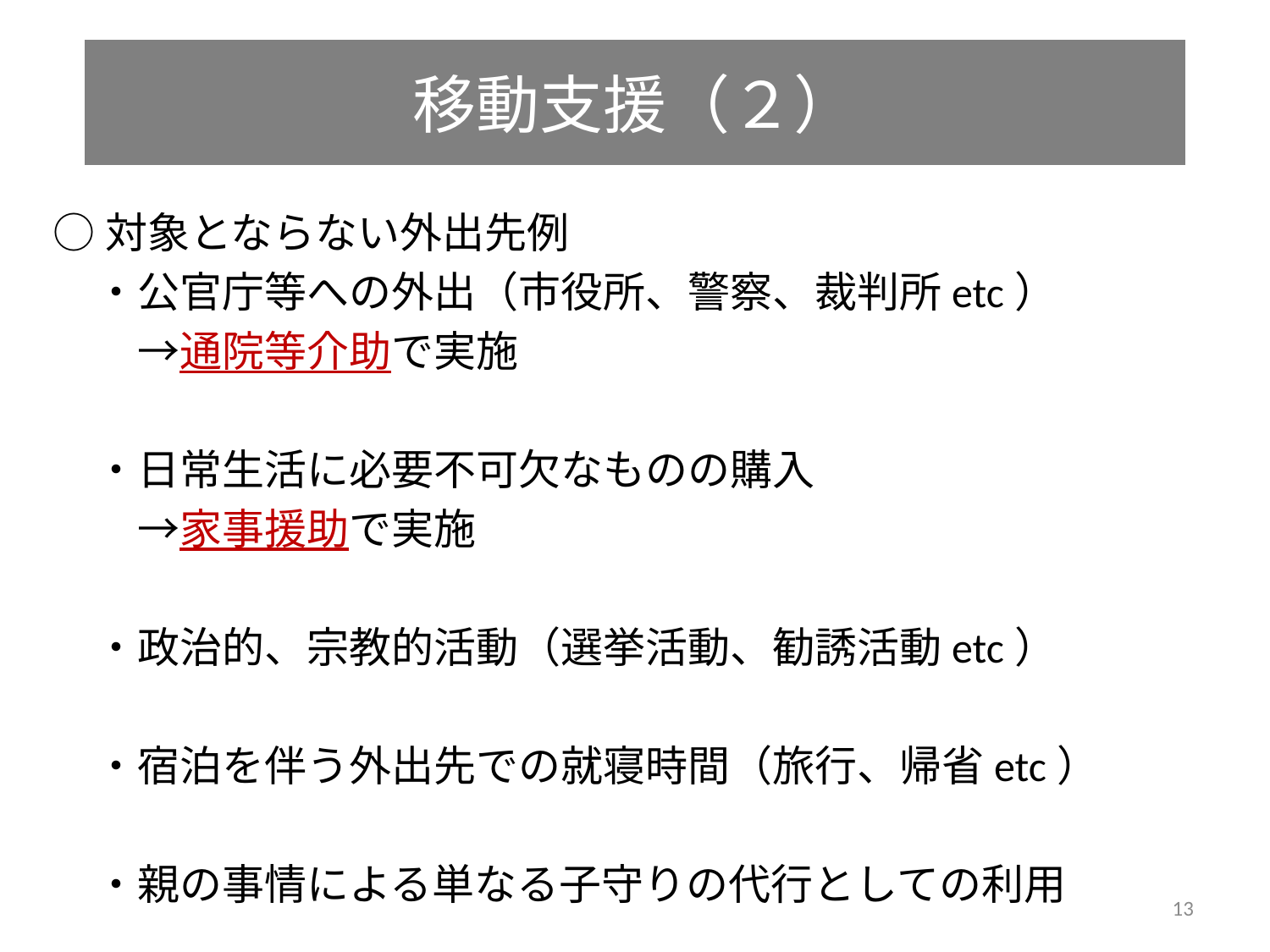

# 移動支援（２）
○対象とならない外出先例
　・公官庁等への外出（市役所、警察、裁判所etc）
　　→通院等介助で実施

　・日常生活に必要不可欠なものの購入
　　→家事援助で実施

　・政治的、宗教的活動（選挙活動、勧誘活動etc）

　・宿泊を伴う外出先での就寝時間（旅行、帰省etc）

　・親の事情による単なる子守りの代行としての利用

13